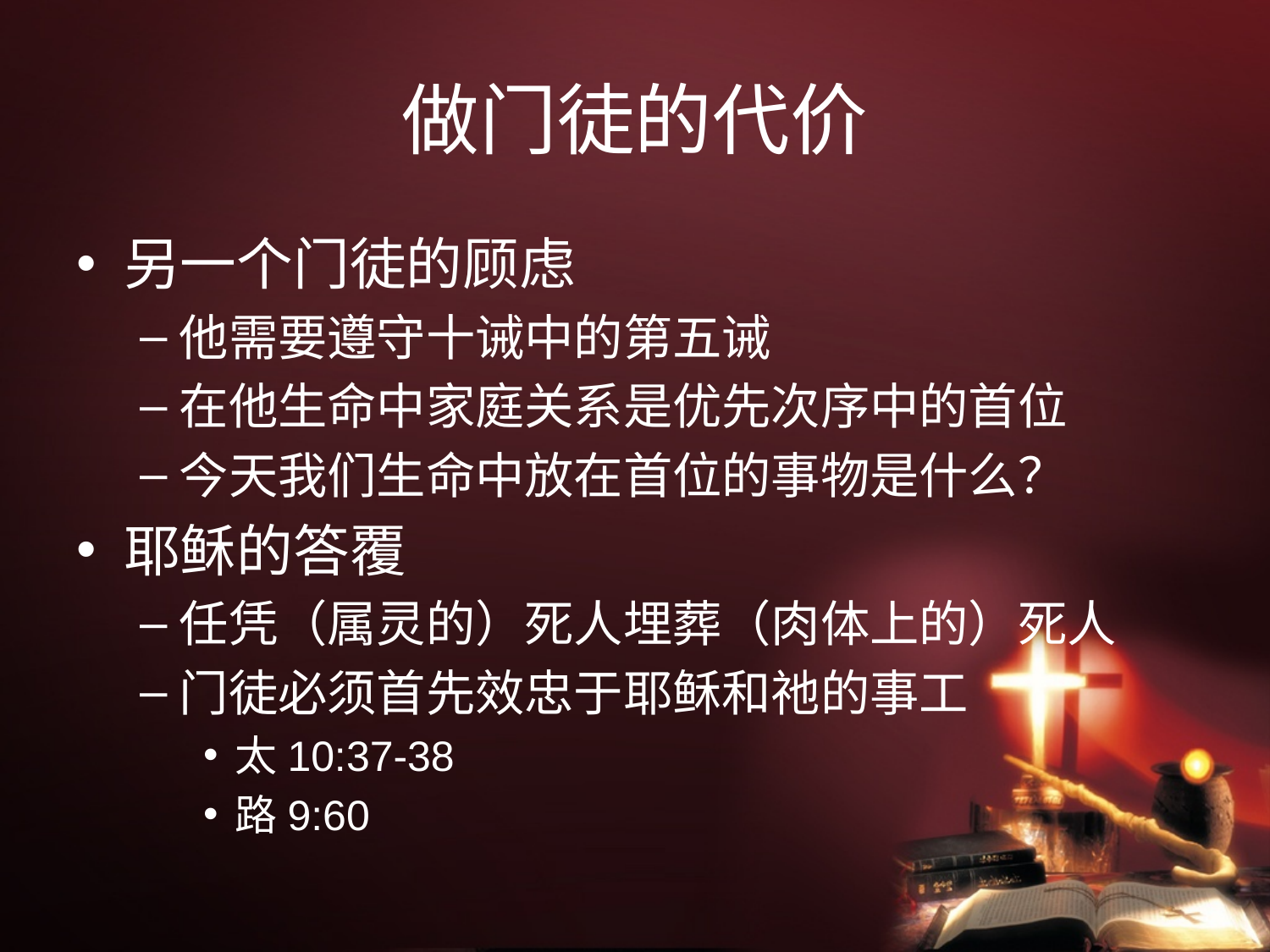

# 做门徒的代价
另一个门徒的顾虑
他需要遵守十诫中的第五诫
在他生命中家庭关系是优先次序中的首位
今天我们生命中放在首位的事物是什么？
耶稣的答覆
任凭（属灵的）死人埋葬（肉体上的）死人
门徒必须首先效忠于耶稣和祂的事工
太10:37-38
路9:60